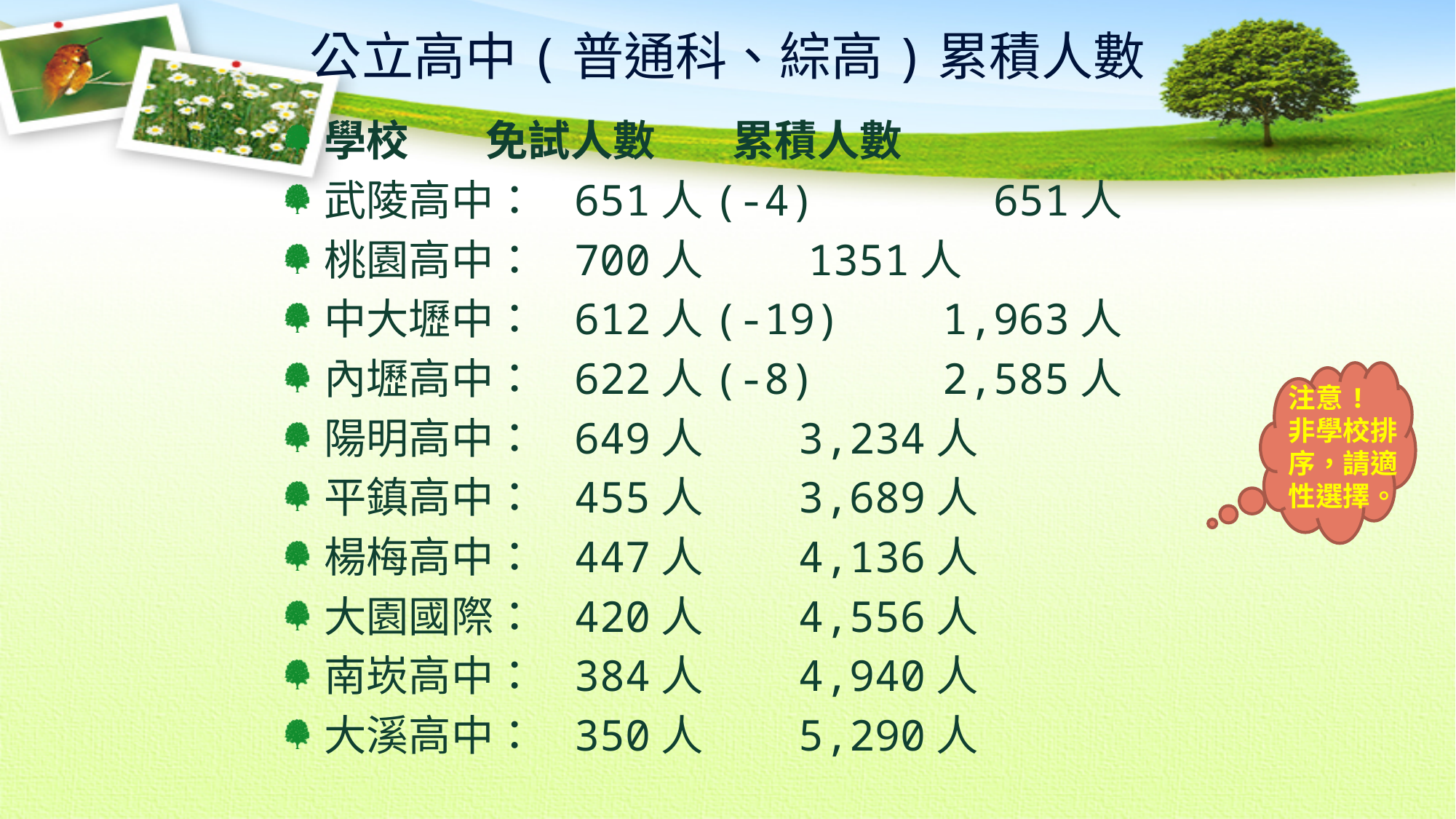

公立高中(普通科、綜高)累積人數
學校        免試人數        累積人數
武陵高中：   651人(-4)       651人
桃園高中：   700人          1351人
中大壢中：   612人(-19)    1,963人
內壢高中：   622人(-8)     2,585人
陽明高中：   649人         3,234人
平鎮高中：   455人         3,689人
楊梅高中：   447人         4,136人
大園國際：   420人         4,556人
南崁高中：   384人         4,940人
大溪高中：   350人         5,290人

注意!
非學校排序，請適性選擇。